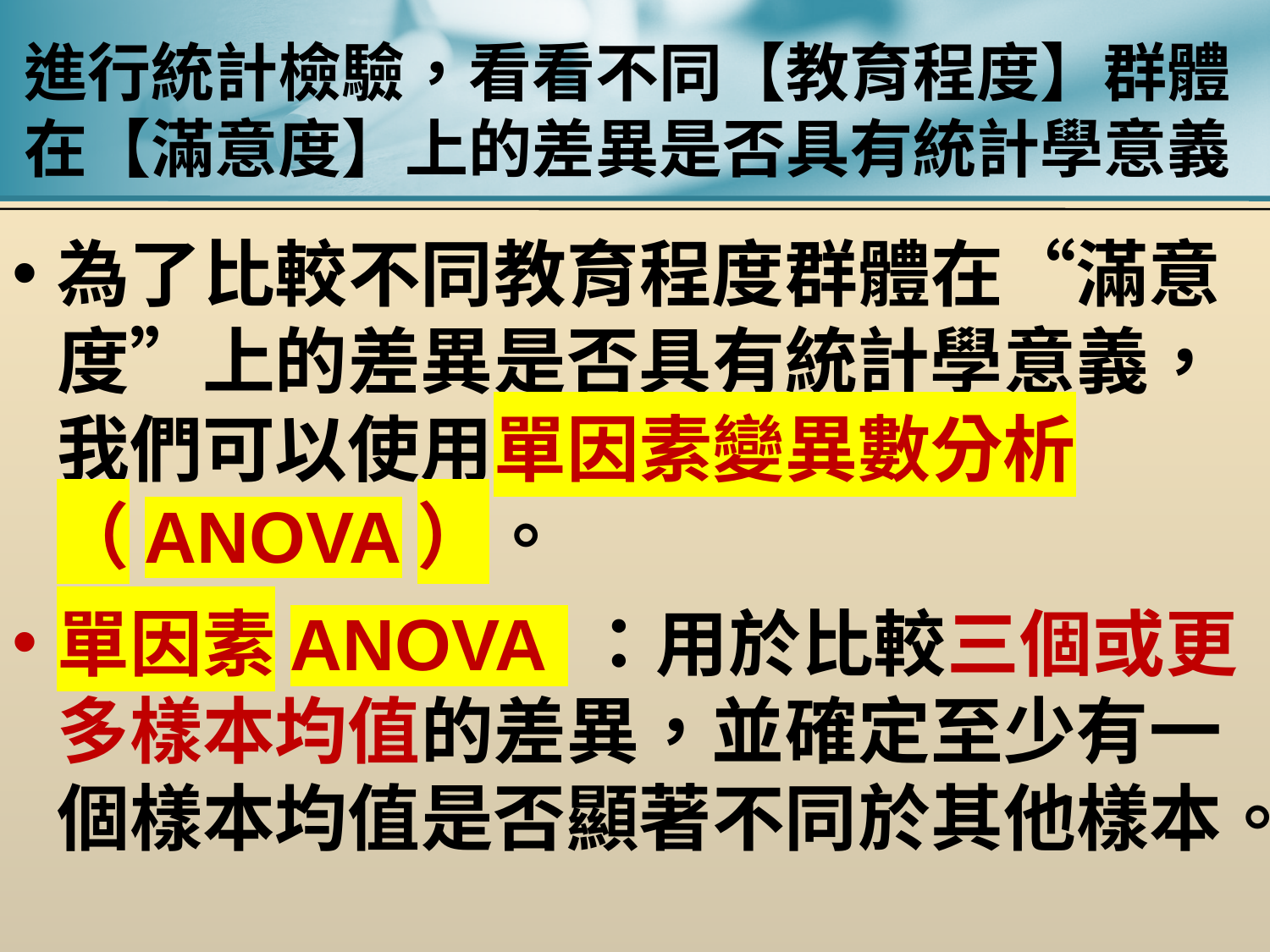

# 進行統計檢驗，看看不同【教育程度】群體在【滿意度】上的差異是否具有統計學意義
為了比較不同教育程度群體在“滿意度”上的差異是否具有統計學意義，我們可以使用單因素變異數分析（ANOVA）。
單因素ANOVA ：用於比較三個或更多樣本均值的差異，並確定至少有一個樣本均值是否顯著不同於其他樣本。